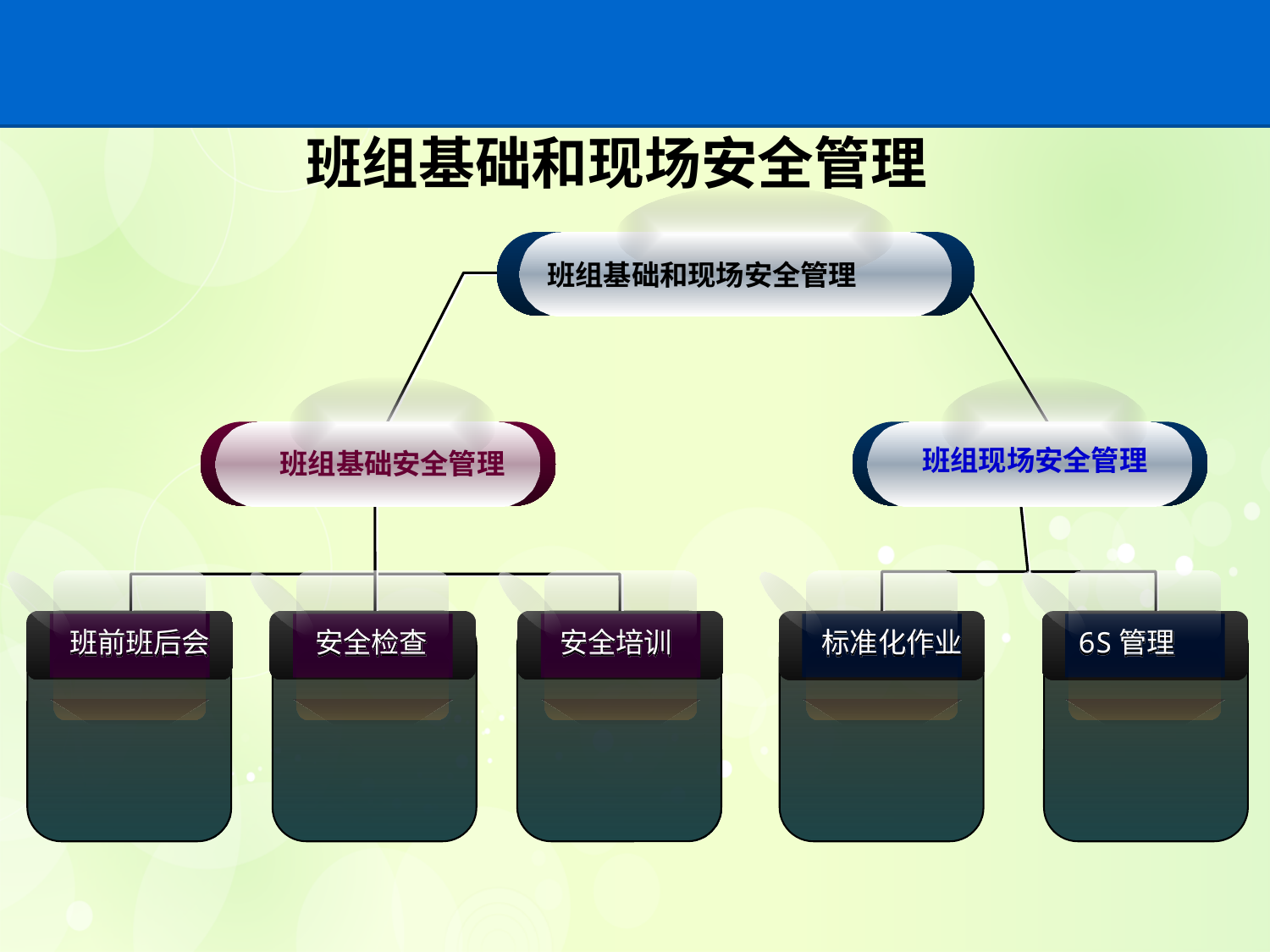

# 班组基础和现场安全管理

班组基础和现场安全管理

班组现场安全管理
班组基础安全管理

班前班后会
安全检查
安全培训
标准化作业
6S管理